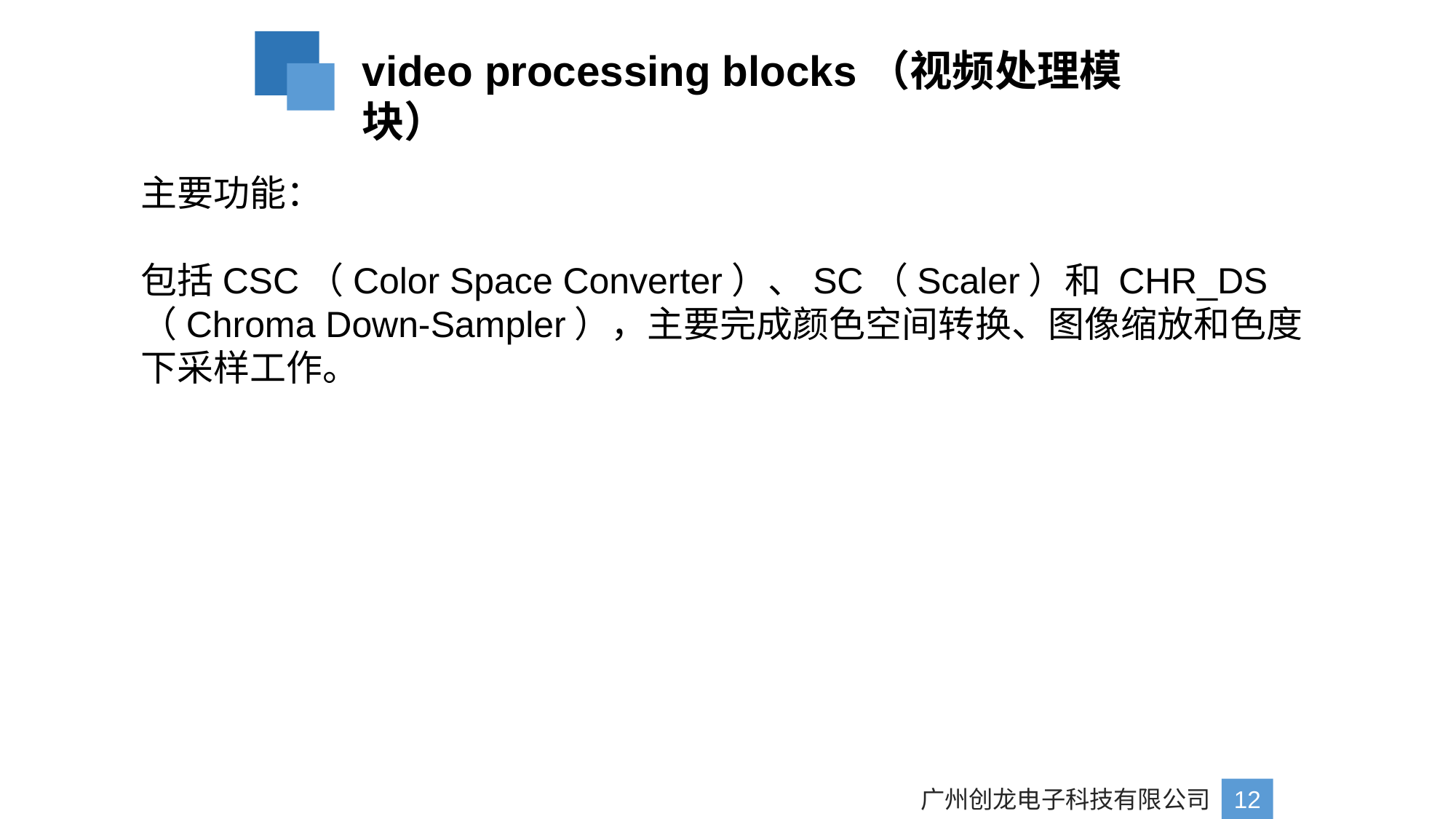

video processing blocks（视频处理模块）
主要功能：

包括CSC（Color Space Converter）、SC（Scaler）和 CHR_DS （Chroma Down-Sampler），主要完成颜色空间转换、图像缩放和色度下采样工作。

广州创龙电子科技有限公司
12